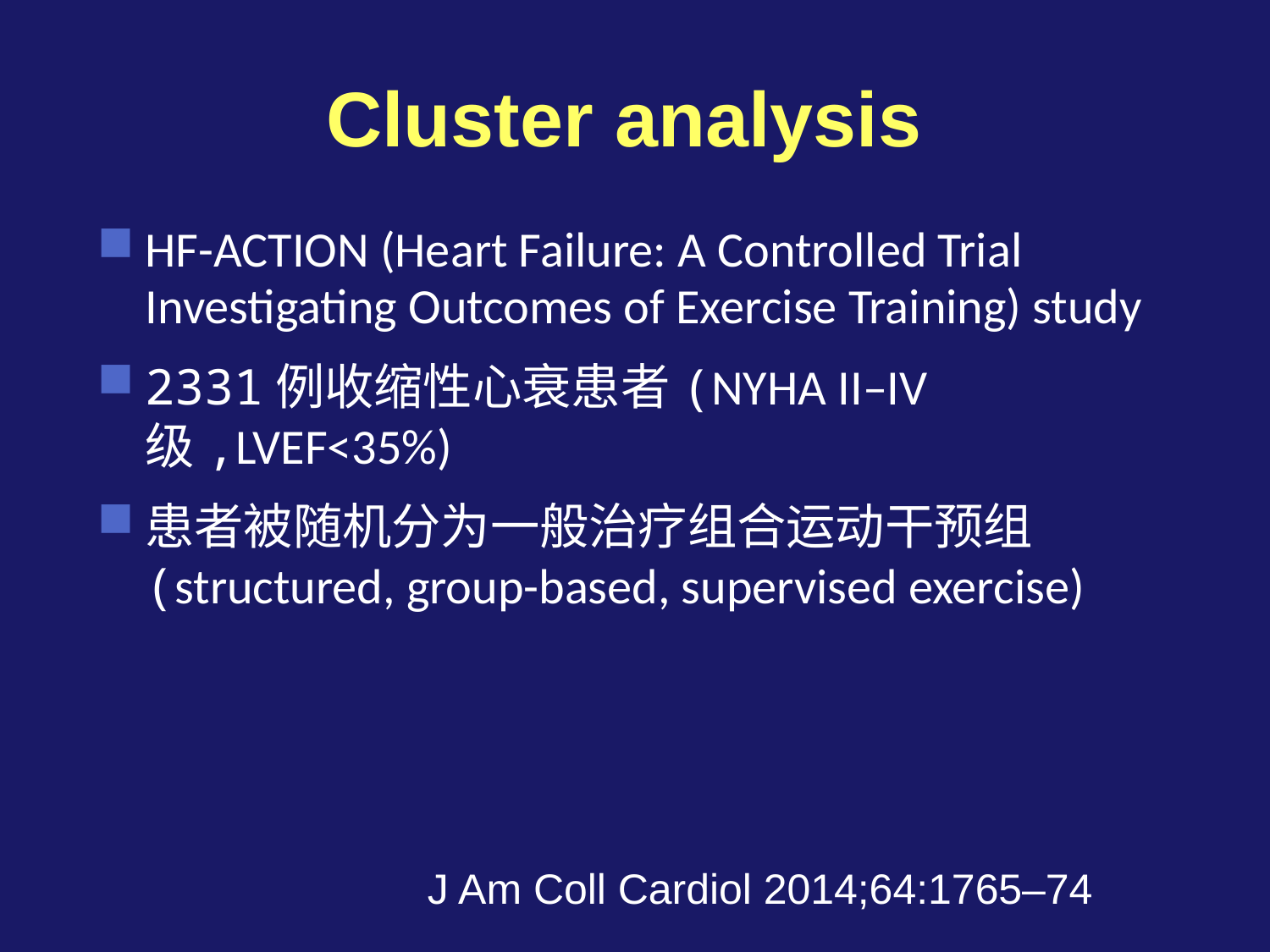

# Cluster analysis
HF-ACTION (Heart Failure: A Controlled Trial Investigating Outcomes of Exercise Training) study
2331例收缩性心衰患者(NYHA II–IV级,LVEF<35%)
患者被随机分为一般治疗组合运动干预组(structured, group-based, supervised exercise)
J Am Coll Cardiol 2014;64:1765–74